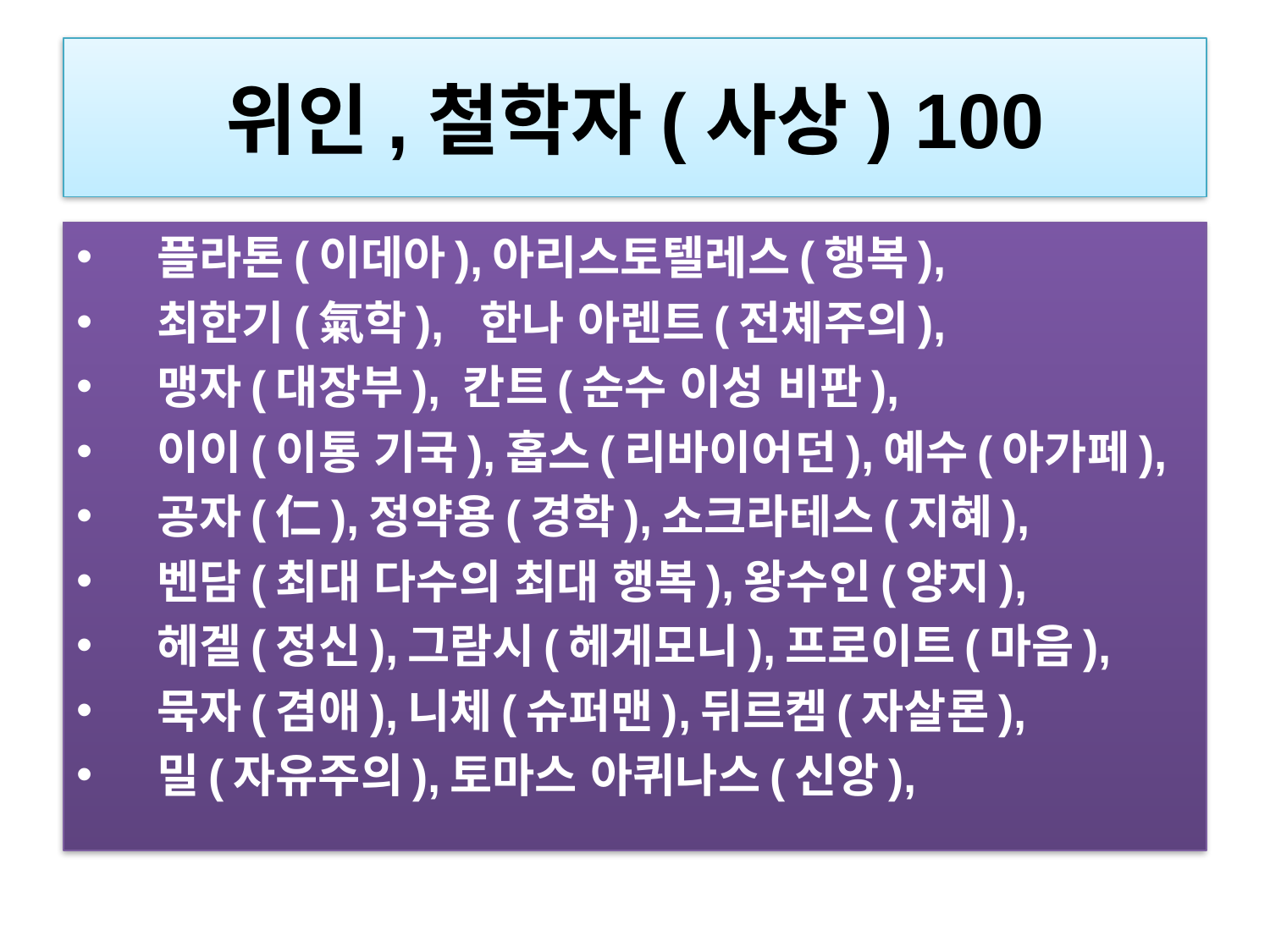

# 위인,철학자(사상) 100
  플라톤(이데아),아리스토텔레스(행복),
  최한기(氣학),  한나 아렌트(전체주의),
  맹자(대장부), 칸트(순수 이성 비판),
  이이(이통 기국),홉스(리바이어던),예수(아가페),
  공자(仁),정약용(경학),소크라테스(지혜),
  벤담(최대 다수의 최대 행복),왕수인(양지),
  헤겔(정신),그람시(헤게모니),프로이트(마음),
  묵자(겸애),니체(슈퍼맨),뒤르켐(자살론),
  밀(자유주의),토마스 아퀴나스(신앙),